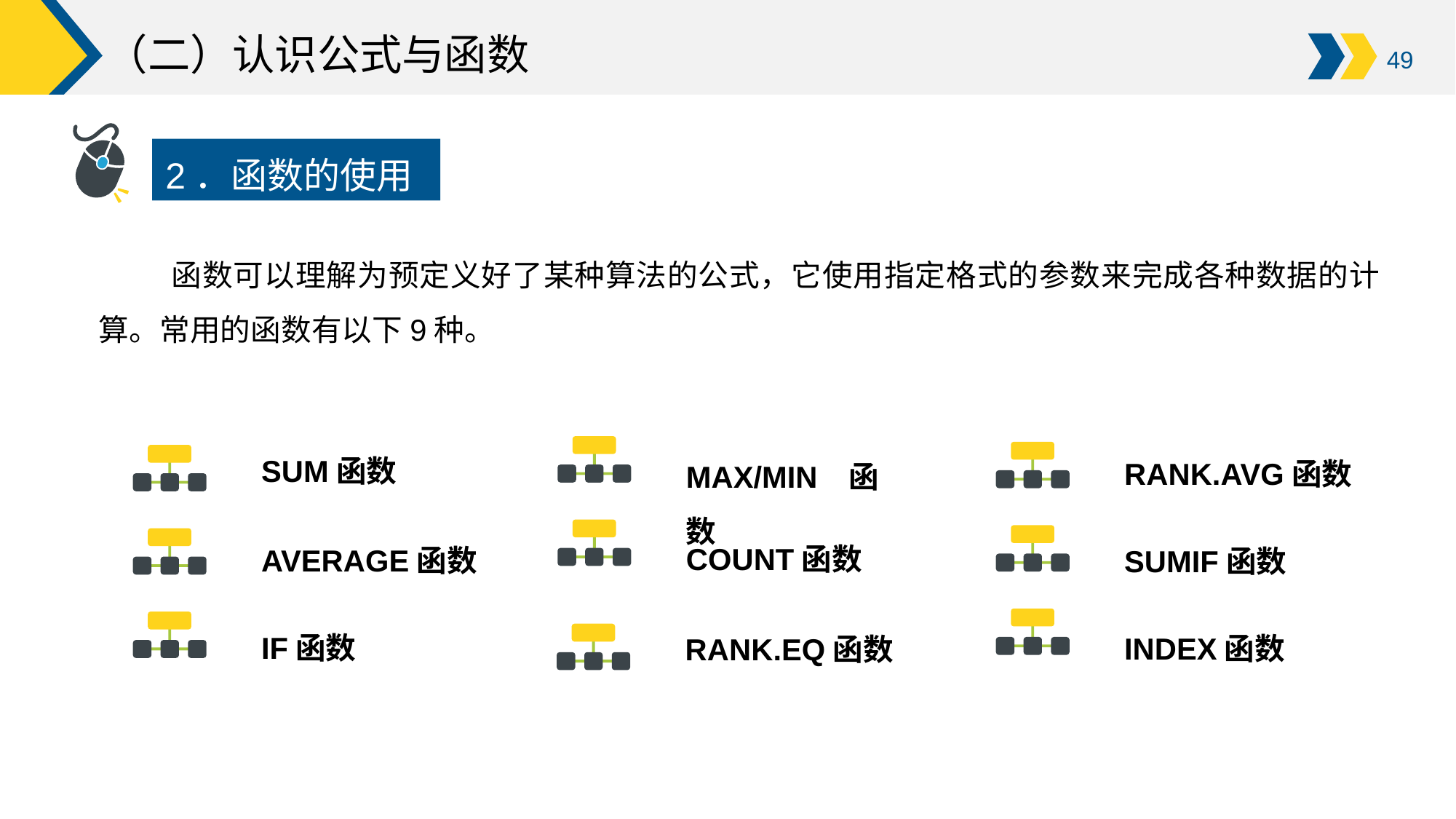

# （二）认识公式与函数

2．函数的使用

函数可以理解为预定义好了某种算法的公式，它使用指定格式的参数来完成各种数据的计算。常用的函数有以下9种。
SUM函数

AVERAGE函数

IF函数

RANK.AVG函数

SUMIF函数

INDEX函数

MAX/MIN函数

COUNT函数

RANK.EQ函数